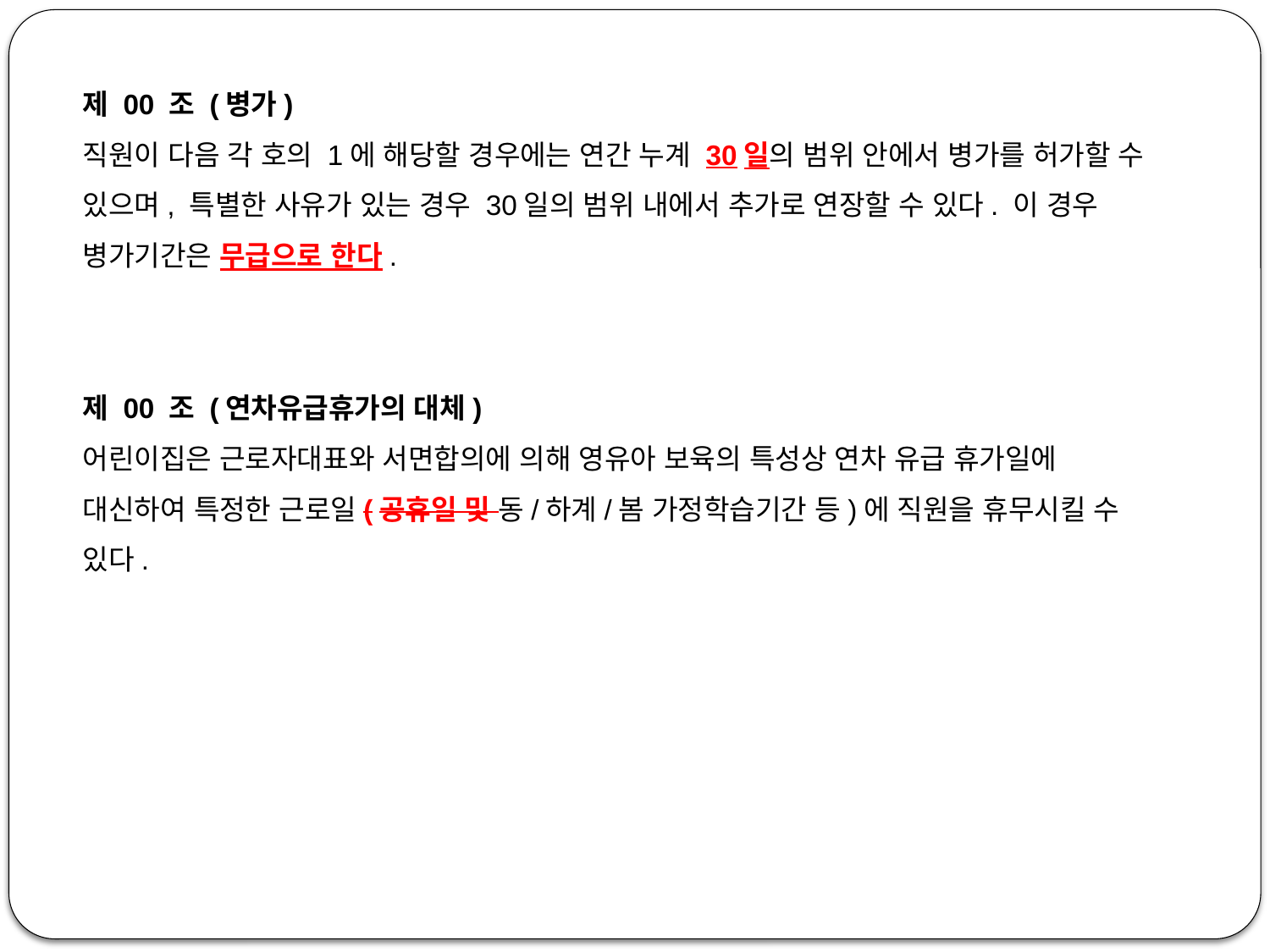

제 00 조 (병가)
직원이 다음 각 호의 1에 해당할 경우에는 연간 누계 30일의 범위 안에서 병가를 허가할 수 있으며, 특별한 사유가 있는 경우 30일의 범위 내에서 추가로 연장할 수 있다. 이 경우 병가기간은 무급으로 한다.

제 00 조 (연차유급휴가의 대체)
어린이집은 근로자대표와 서면합의에 의해 영유아 보육의 특성상 연차 유급 휴가일에 대신하여 특정한 근로일(공휴일 및 동/하계/봄 가정학습기간 등)에 직원을 휴무시킬 수 있다.